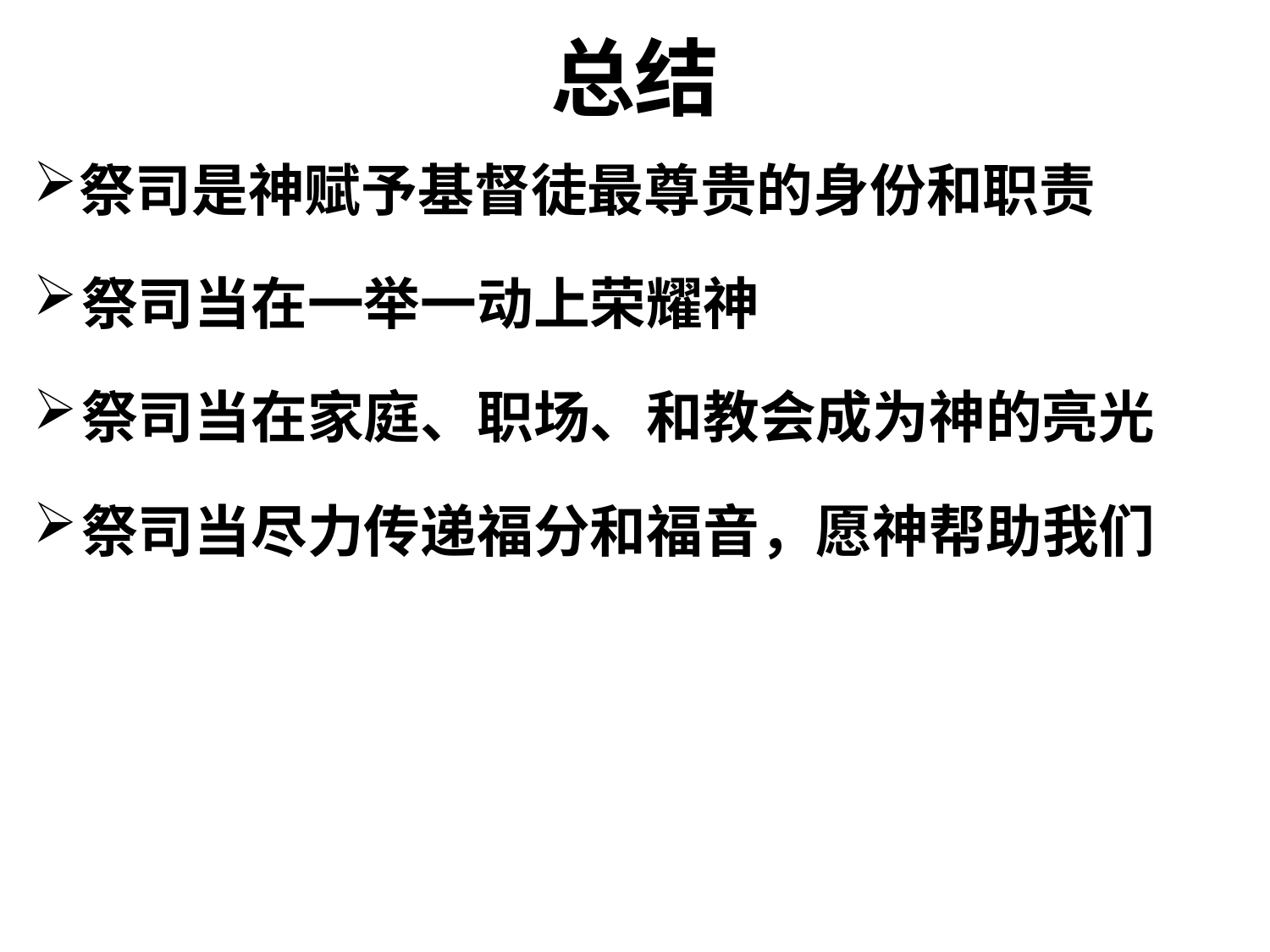

# 总结
祭司是神赋予基督徒最尊贵的身份和职责

祭司当在一举一动上荣耀神

祭司当在家庭、职场、和教会成为神的亮光

祭司当尽力传递福分和福音，愿神帮助我们